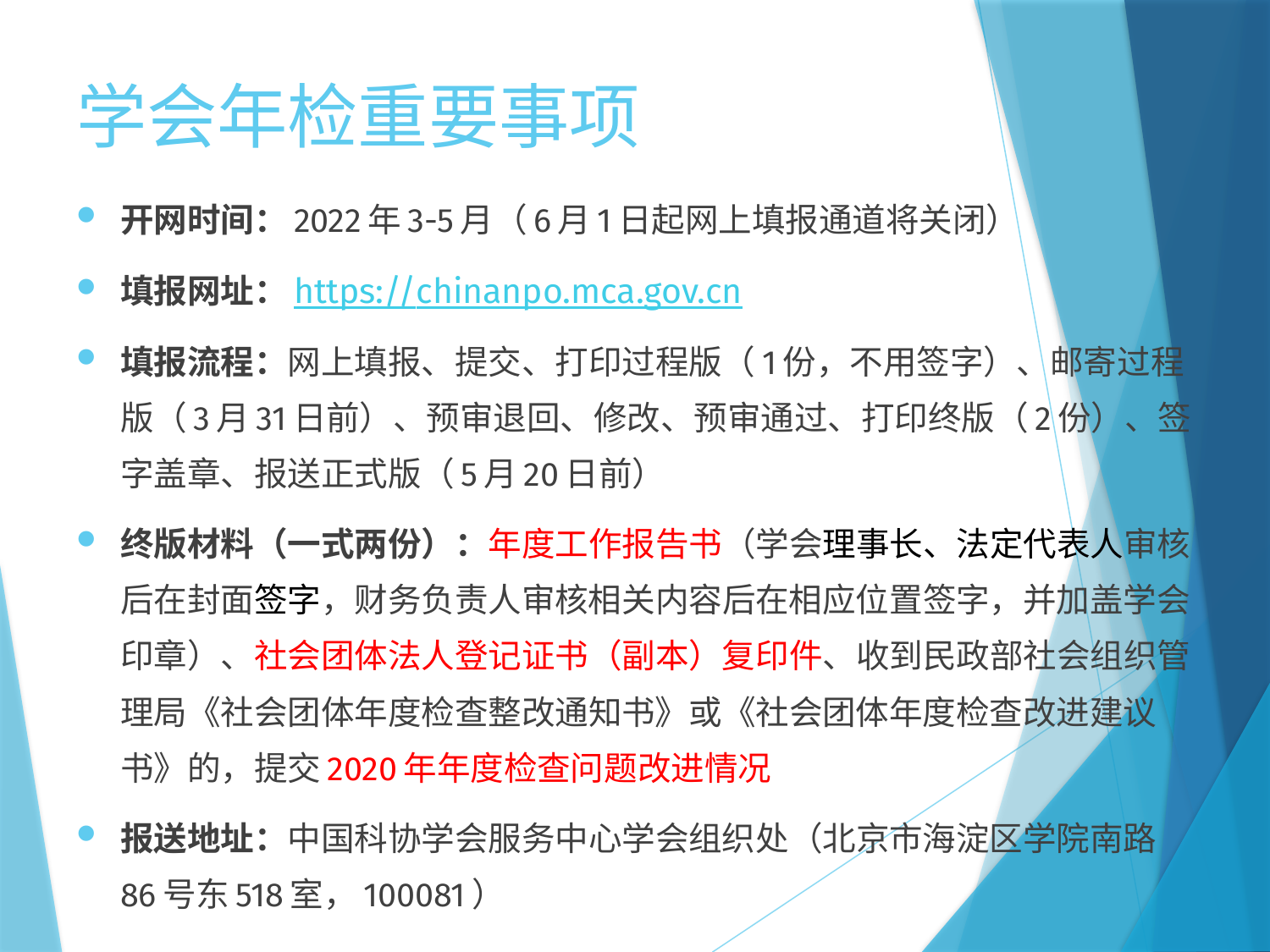

# 学会年检重要事项
开网时间：2022年3-5月（6月1日起网上填报通道将关闭）
填报网址：https://chinanpo.mca.gov.cn
填报流程：网上填报、提交、打印过程版（1份，不用签字）、邮寄过程版（3月31日前）、预审退回、修改、预审通过、打印终版（2份）、签字盖章、报送正式版（5月20日前）
终版材料（一式两份）：年度工作报告书（学会理事长、法定代表人审核后在封面签字，财务负责人审核相关内容后在相应位置签字，并加盖学会印章）、社会团体法人登记证书（副本）复印件、收到民政部社会组织管理局《社会团体年度检查整改通知书》或《社会团体年度检查改进建议书》的，提交2020年年度检查问题改进情况
报送地址：中国科协学会服务中心学会组织处（北京市海淀区学院南路86号东518室，100081）